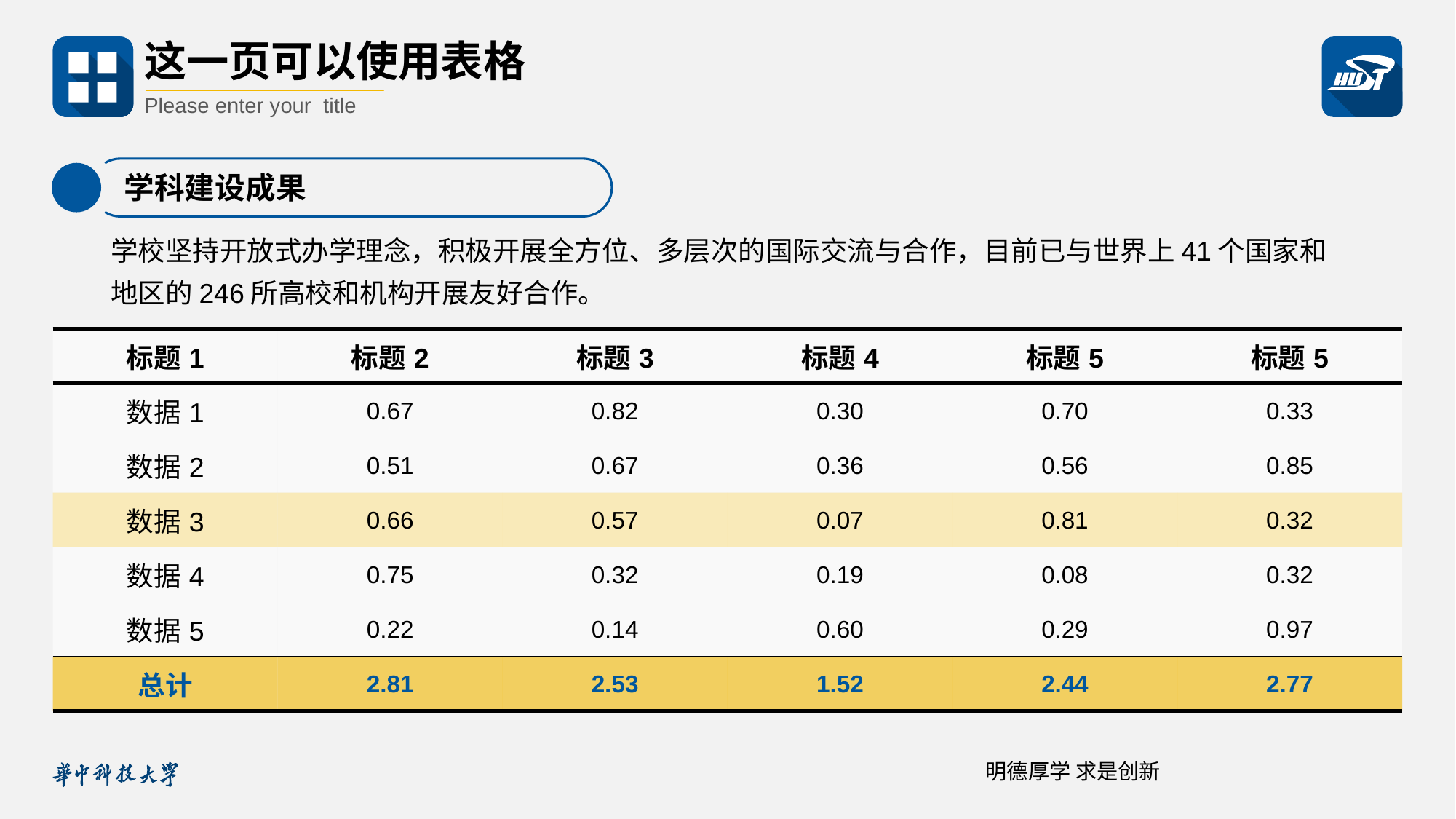

这一页可以使用表格
Please enter your  title
学科建设成果
学校坚持开放式办学理念，积极开展全方位、多层次的国际交流与合作，目前已与世界上41个国家和地区的246所高校和机构开展友好合作。
| 标题1 | 标题2 | 标题3 | 标题4 | 标题5 | 标题5 |
| --- | --- | --- | --- | --- | --- |
| 数据1 | 0.67 | 0.82 | 0.30 | 0.70 | 0.33 |
| 数据2 | 0.51 | 0.67 | 0.36 | 0.56 | 0.85 |
| 数据3 | 0.66 | 0.57 | 0.07 | 0.81 | 0.32 |
| 数据4 | 0.75 | 0.32 | 0.19 | 0.08 | 0.32 |
| 数据5 | 0.22 | 0.14 | 0.60 | 0.29 | 0.97 |
| 总计 | 2.81 | 2.53 | 1.52 | 2.44 | 2.77 |